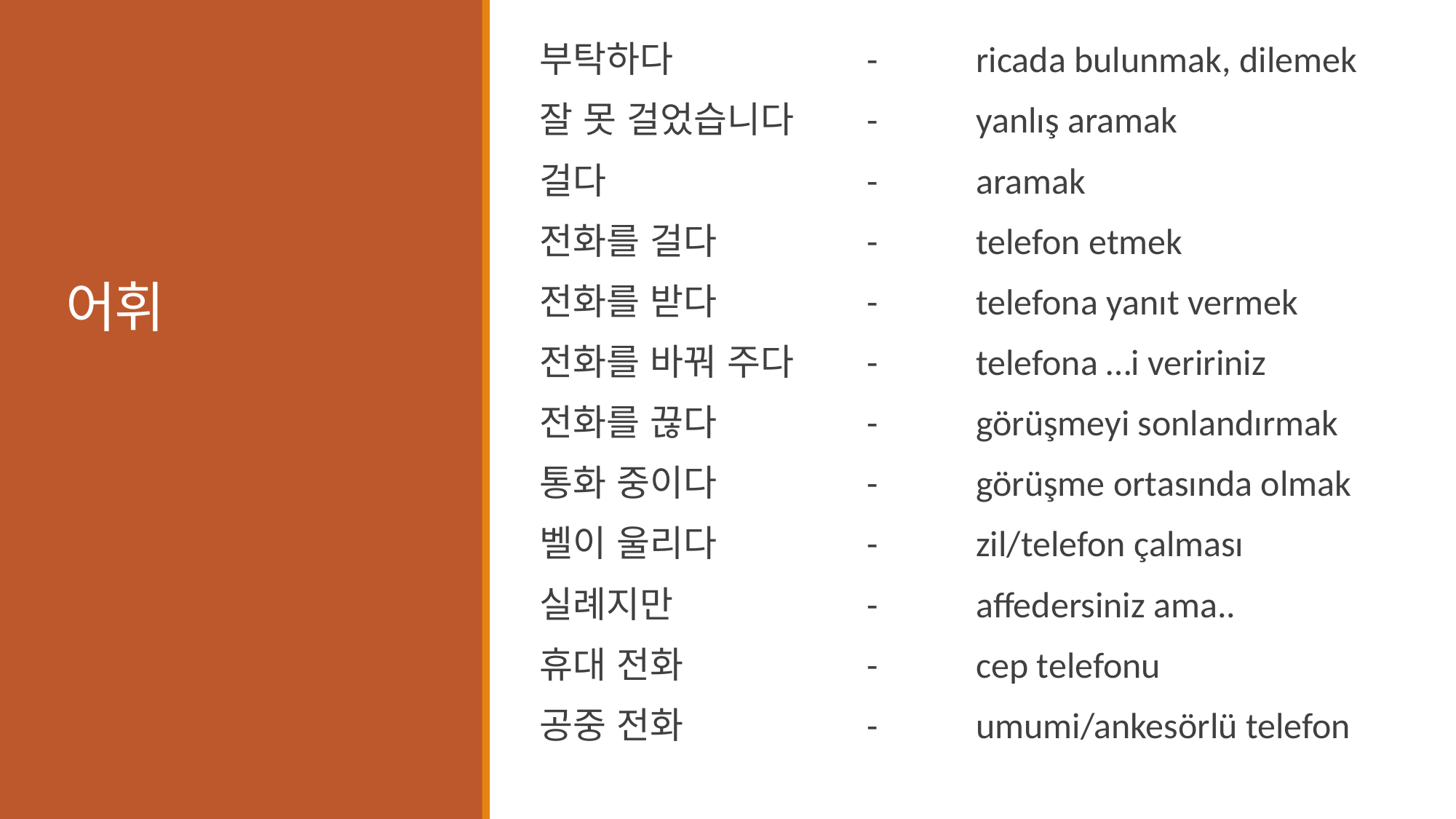

부탁하다		-	ricada bulunmak, dilemek
잘 못 걸었습니다	-	yanlış aramak
걸다			-	aramak
전화를 걸다		-	telefon etmek
전화를 받다		-	telefona yanıt vermek
전화를 바꿔 주다	-	telefona …i veririniz
전화를 끊다		-	görüşmeyi sonlandırmak
통화 중이다		-	görüşme ortasında olmak
벨이 울리다		-	zil/telefon çalması
실례지만		- 	affedersiniz ama..
휴대 전화		-	cep telefonu
공중 전화		-	umumi/ankesörlü telefon
# 어휘